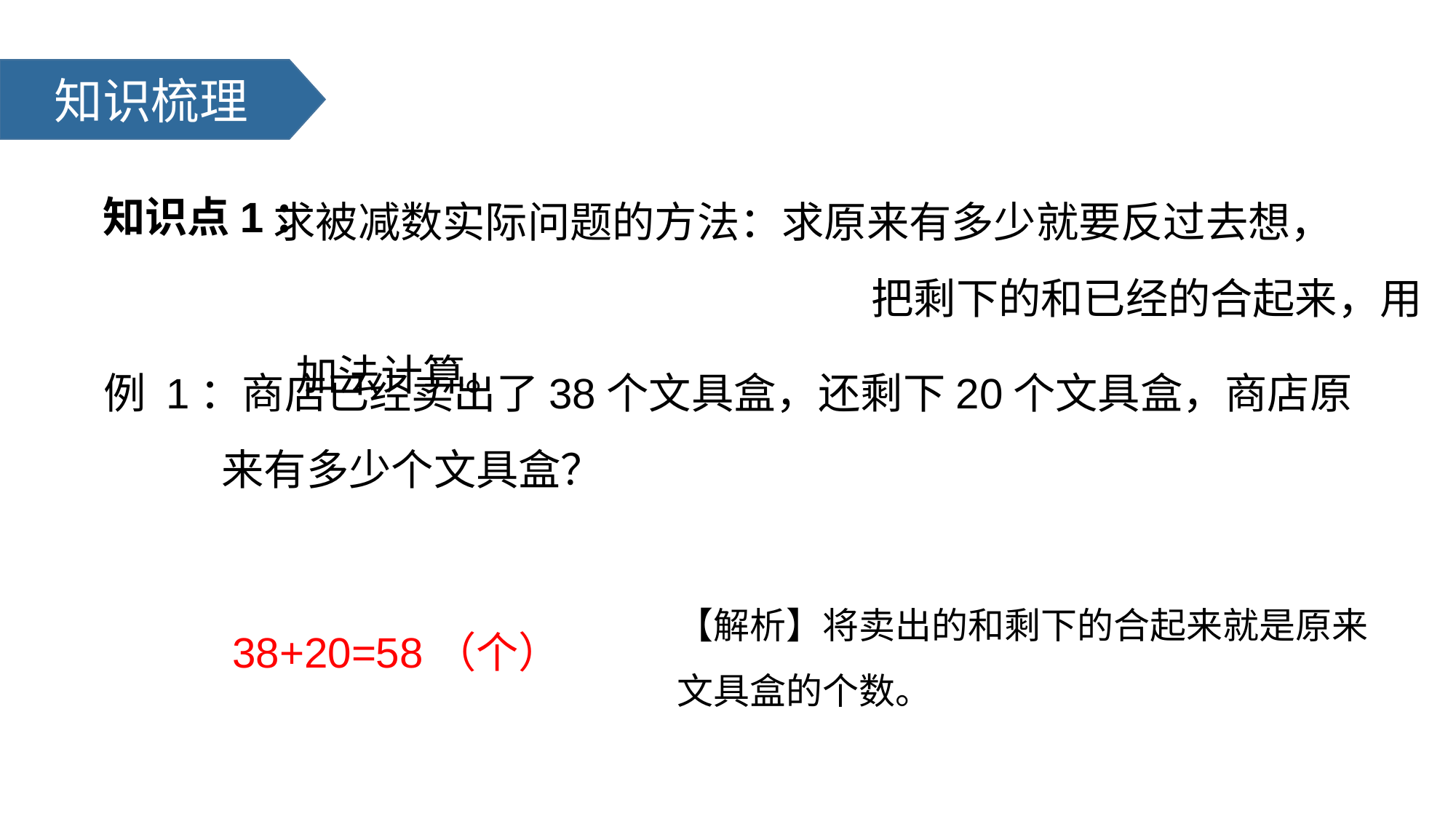

知识梳理
         求被减数实际问题的方法：求原来有多少就要反过去想，                                                                       把剩下的和已经的合起来，用加法计算。
知识点1：
例 1：商店已经卖出了38个文具盒，还剩下20个文具盒，商店原来有多少个文具盒？
【解析】将卖出的和剩下的合起来就是原来文具盒的个数。

38+20=58（个）